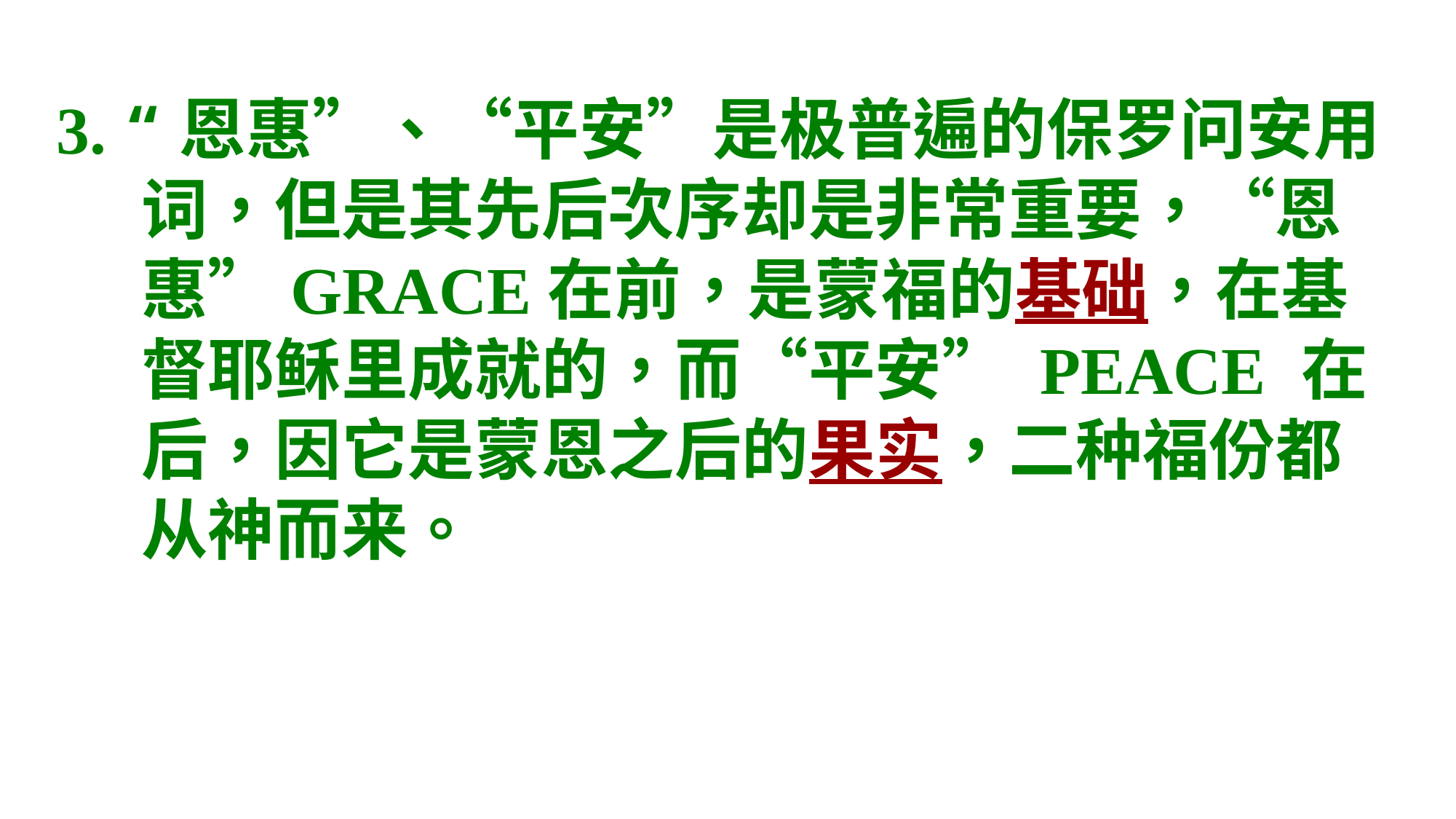

3. “恩惠”、“平安”是极普遍的保罗问安用词，但是其先后次序却是非常重要，“恩惠”GRACE在前，是蒙福的基础，在基督耶稣里成就的，而“平安” PEACE 在后，因它是蒙恩之后的果实，二种福份都从神而来。